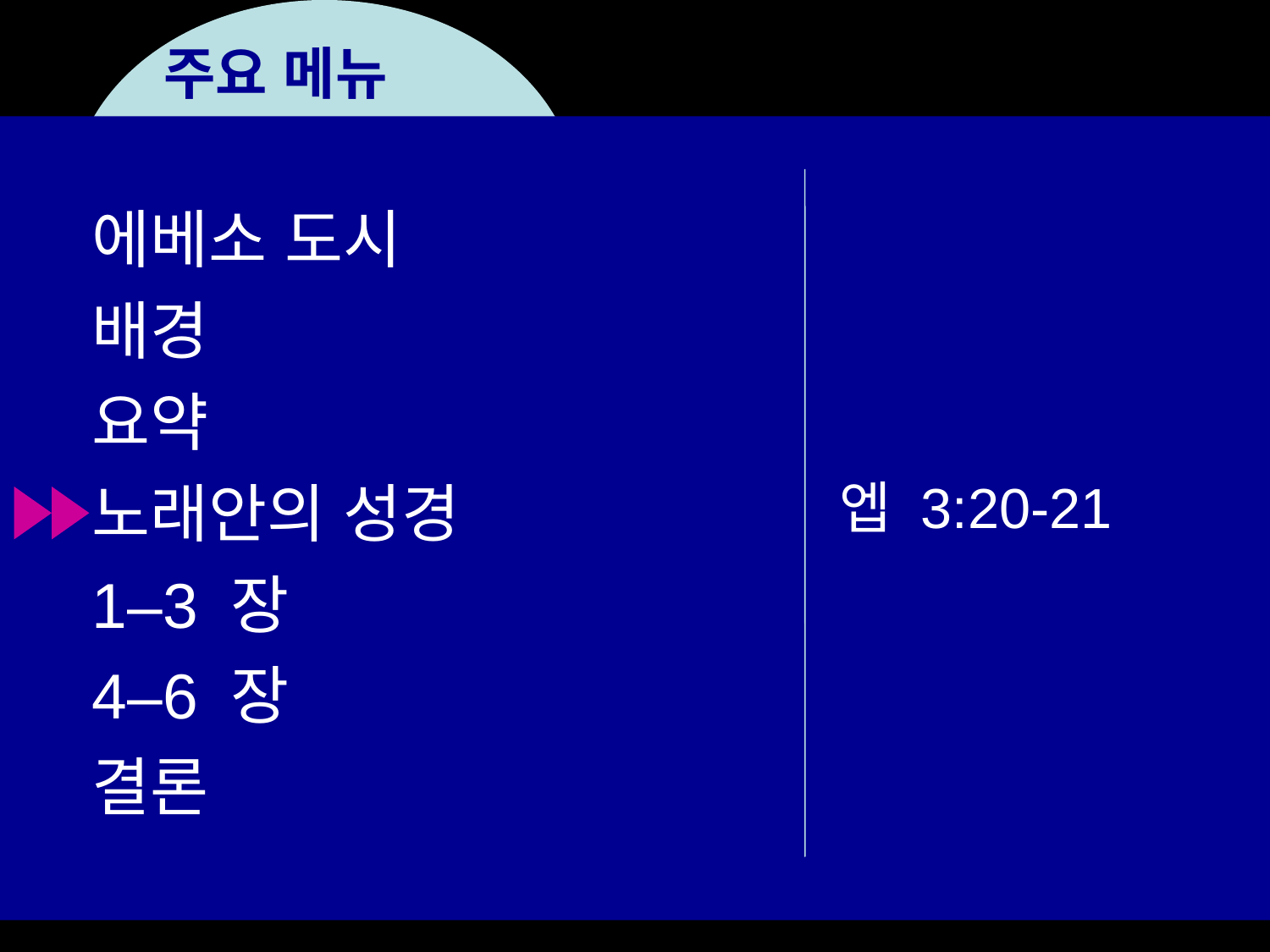

주요 메뉴
노래안의 성경

에베소 도시
배경
요약
노래안의 성경
1–3 장
4–6 장
결론
엡 3:20-21